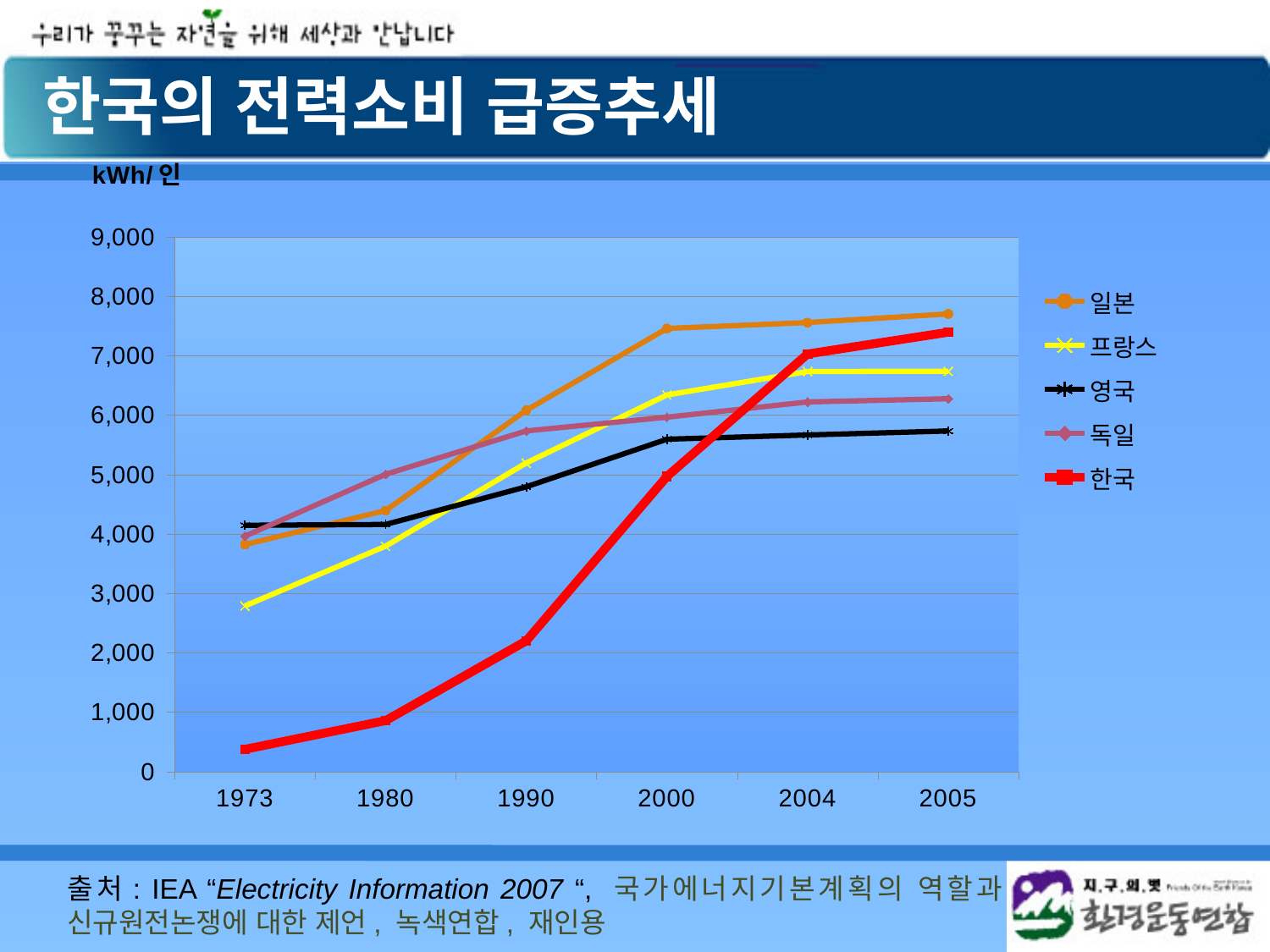

# 한국의 전력소비 급증추세

### Chart

| Category | 일본 | 프랑스 | 영국 | 독일 | 한국 |
|---|---|---|---|---|---|
| 1973 | 3822.0 | 2790.0 | 4147.0 | 3964.0 | 376.0 |
| 1980 | 4396.0 | 3796.0 | 4161.0 | 5006.0 | 859.0 |
| 1990 | 6083.0 | 5197.0 | 4796.0 | 5736.0 | 2202.0 |
| 2000 | 7461.0 | 6342.0 | 5596.0 | 5967.0 | 4970.0 |
| 2004 | 7560.0 | 6736.0 | 5668.0 | 6224.0 | 7031.0 |
| 2005 | 7705.0 | 6741.0 | 5735.0 | 6278.0 | 7397.0 |
출처: IEA “Electricity Information 2007 “, 국가에너지기본계획의 역할과 신규원전논쟁에 대한 제언, 녹색연합, 재인용